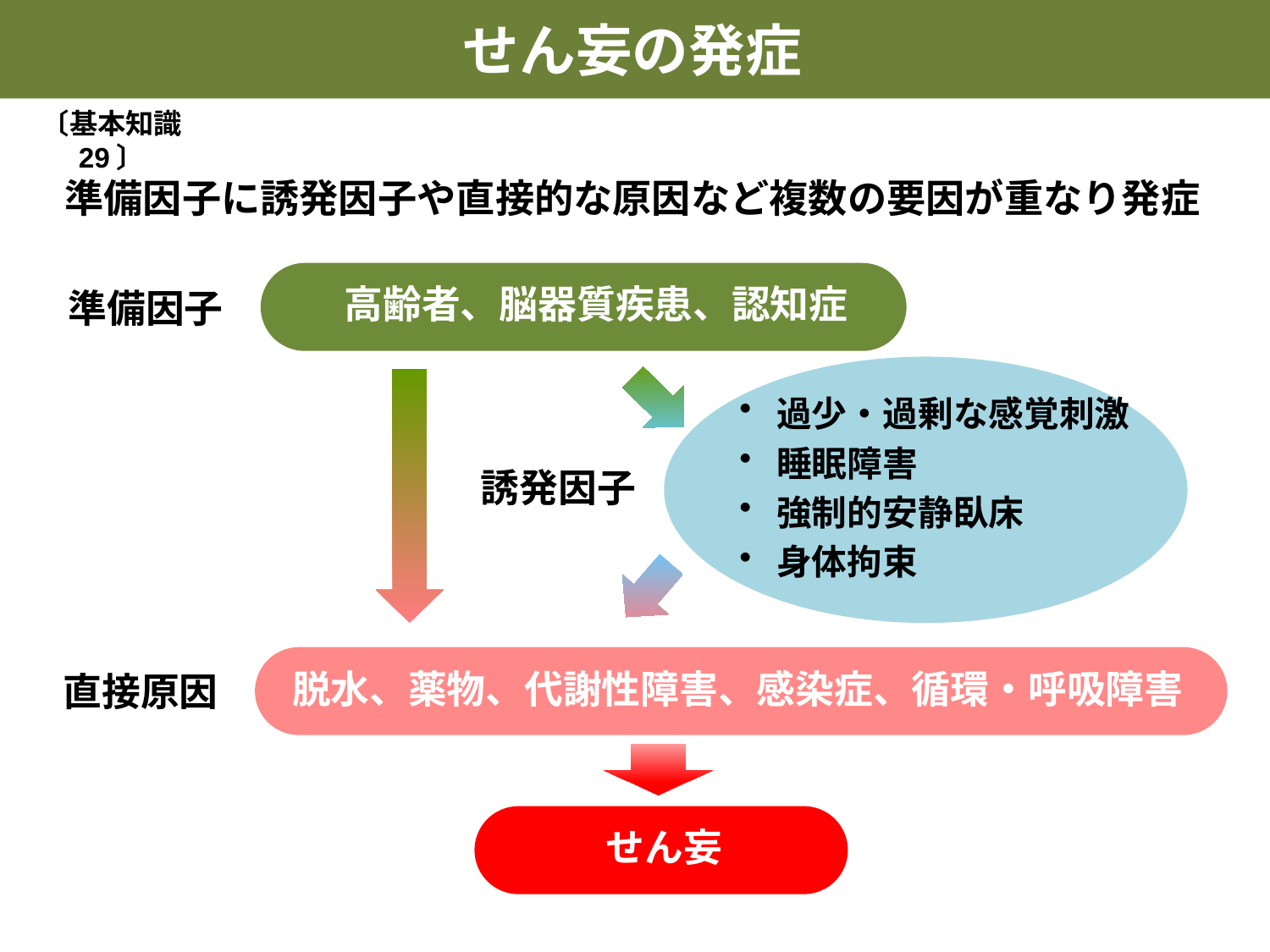

せん妄の発症
〔基本知識 29〕
準備因子に誘発因子や直接的な原因など複数の要因が重なり発症
準備因子

高齢者、脳器質疾患、認知症

過少・過剰な感覚刺激
睡眠障害
強制的安静臥床
身体拘束
誘発因子

脱水、薬物、代謝性障害、感染症、循環・呼吸障害

直接原因

せん妄